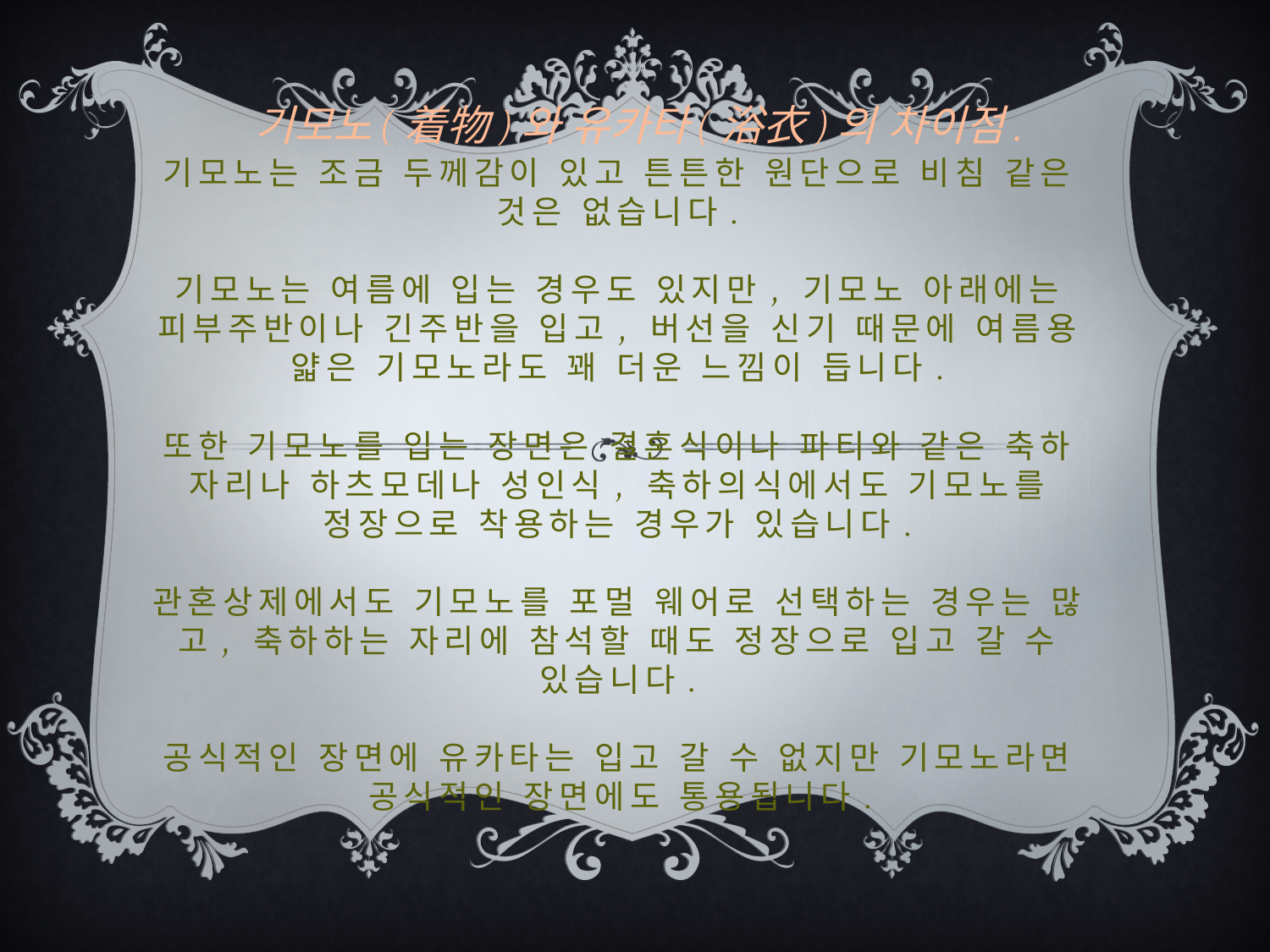

기모노(着物)와 유카타(浴衣)의 차이점.
# 기모노는 조금 두께감이 있고 튼튼한 원단으로 비침 같은 것은 없습니다. 기모노는 여름에 입는 경우도 있지만, 기모노 아래에는 피부주반이나 긴주반을 입고, 버선을 신기 때문에 여름용 얇은 기모노라도 꽤 더운 느낌이 듭니다. 또한 기모노를 입는 장면은 결혼식이나 파티와 같은 축하 자리나 하츠모데나 성인식, 축하의식에서도 기모노를 정장으로 착용하는 경우가 있습니다. 관혼상제에서도 기모노를 포멀 웨어로 선택하는 경우는 많고, 축하하는 자리에 참석할 때도 정장으로 입고 갈 수 있습니다. 공식적인 장면에 유카타는 입고 갈 수 없지만 기모노라면 공식적인 장면에도 통용됩니다.